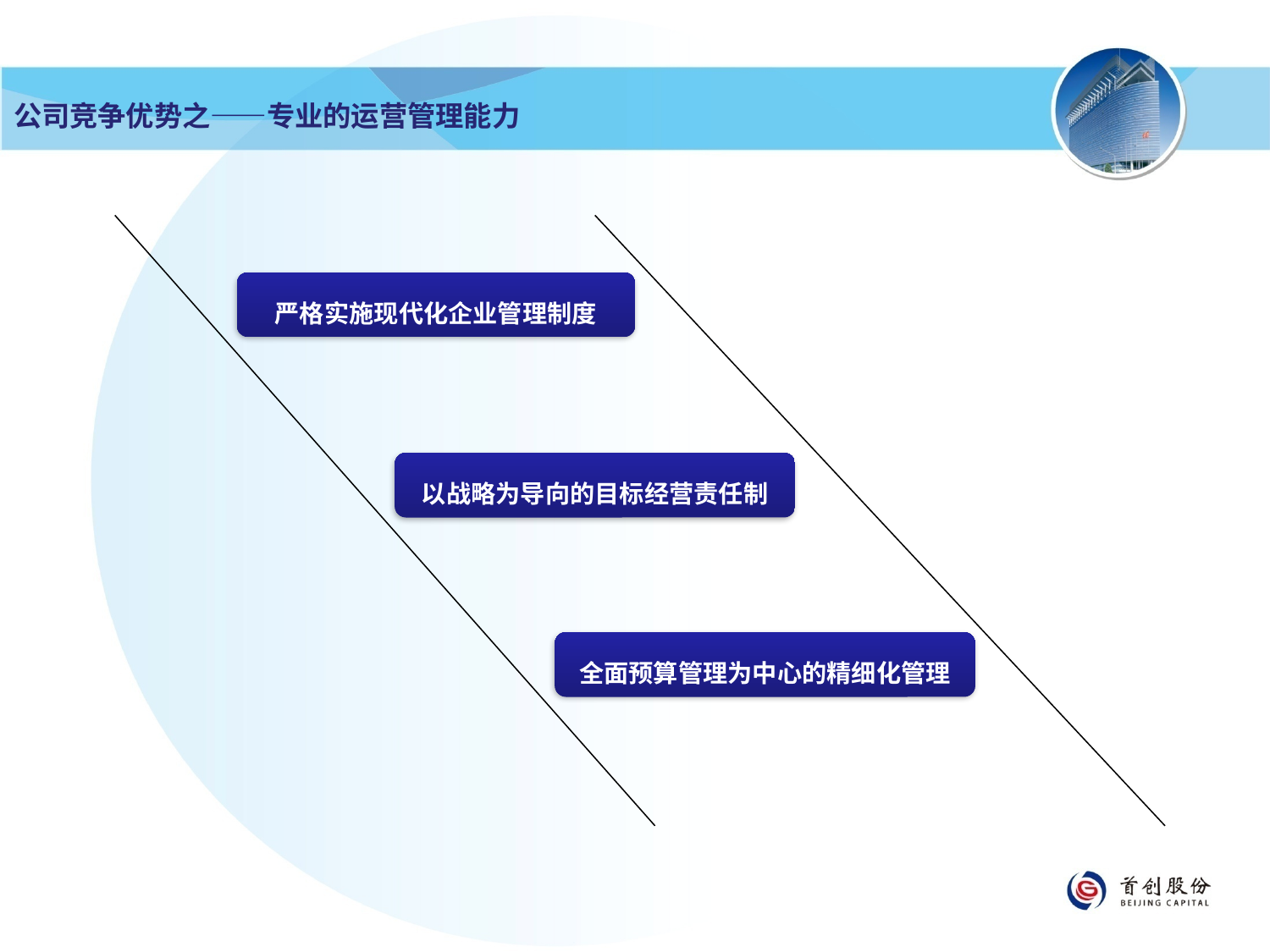

公司竞争优势之——专业的运营管理能力
严格实施现代化企业管理制度
以战略为导向的目标经营责任制
全面预算管理为中心的精细化管理